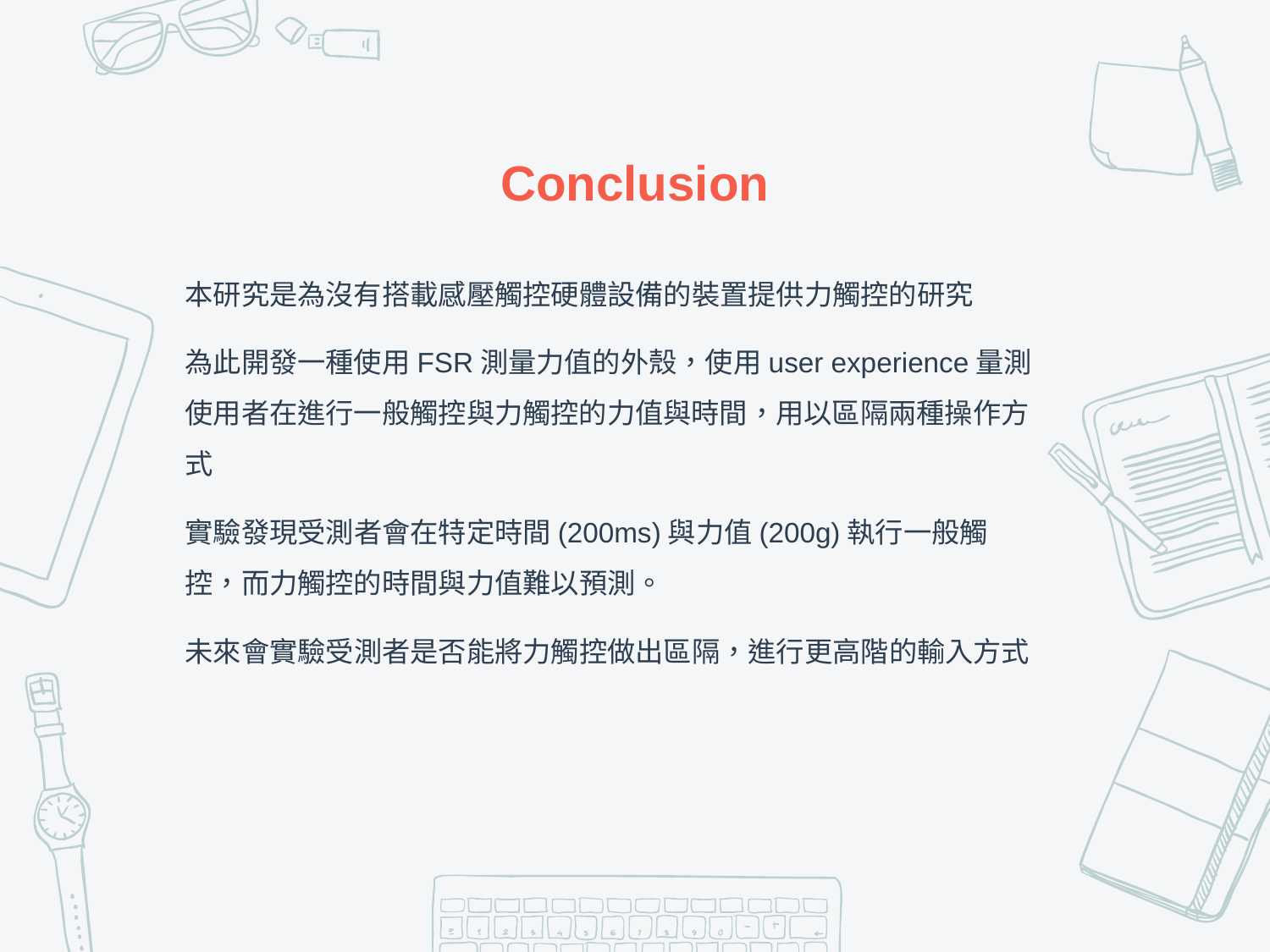

Conclusion
本研究是為沒有搭載感壓觸控硬體設備的裝置提供力觸控的研究
為此開發一種使用FSR測量力值的外殼，使用user experience量測使用者在進行一般觸控與力觸控的力值與時間，用以區隔兩種操作方式
實驗發現受測者會在特定時間(200ms)與力值(200g)執行一般觸控，而力觸控的時間與力值難以預測。
未來會實驗受測者是否能將力觸控做出區隔，進行更高階的輸入方式